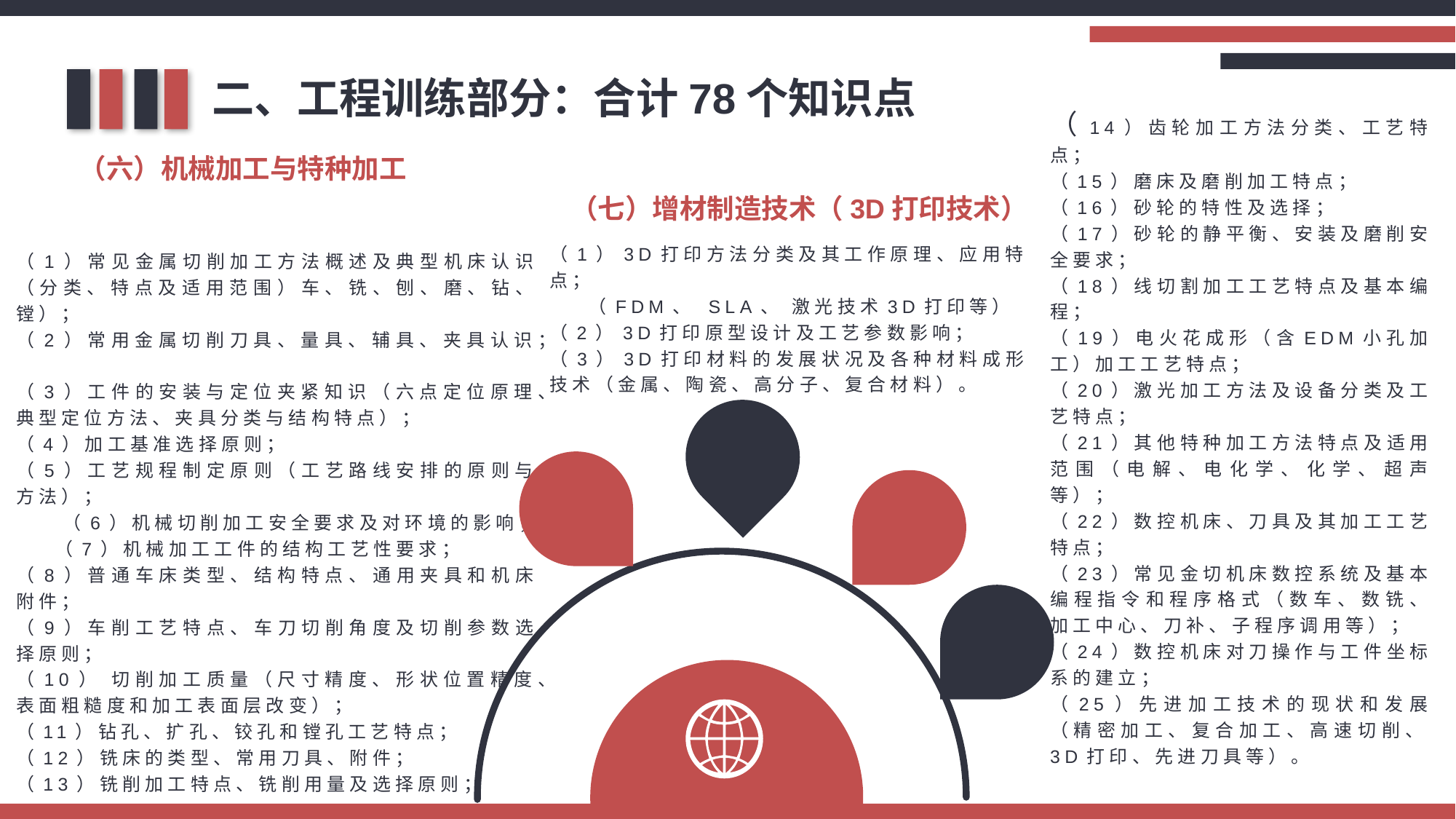

二、工程训练部分：合计78个知识点

（14）齿轮加工方法分类、工艺特点；
（15）磨床及磨削加工特点；
（16）砂轮的特性及选择；
（17）砂轮的静平衡、安装及磨削安全要求；
（18）线切割加工工艺特点及基本编程；
（19）电火花成形（含EDM小孔加工）加工工艺特点；
（20）激光加工方法及设备分类及工艺特点；
（21）其他特种加工方法特点及适用范围（电解、电化学、化学、超声等）；
（22）数控机床、刀具及其加工工艺特点；
（23）常见金切机床数控系统及基本编程指令和程序格式（数车、数铣、加工中心、刀补、子程序调用等）；
（24）数控机床对刀操作与工件坐标系的建立；
（25）先进加工技术的现状和发展（精密加工、复合加工、高速切削、3D打印、先进刀具等）。

（六）机械加工与特种加工
（1）常见金属切削加工方法概述及典型机床认识（分类、特点及适用范围）车、铣、刨、磨、钻、镗）；
（2）常用金属切削刀具、量具、辅具、夹具认识；
（3）工件的安装与定位夹紧知识（六点定位原理、典型定位方法、夹具分类与结构特点）；
（4）加工基准选择原则；
（5）工艺规程制定原则（工艺路线安排的原则与方法）；
     （6）机械切削加工安全要求及对环境的影响；
    （7）机械加工工件的结构工艺性要求；
（8）普通车床类型、结构特点、通用夹具和机床附件；
（9）车削工艺特点、车刀切削角度及切削参数选择原则；
（10） 切削加工质量（尺寸精度、形状位置精度、表面粗糙度和加工表面层改变）；
（11）钻孔、扩孔、铰孔和镗孔工艺特点；
（12）铣床的类型、常用刀具、附件；
（13）铣削加工特点、铣削用量及选择原则；

（七）增材制造技术（3D打印技术）
（1）3D打印方法分类及其工作原理、应用特点；
    （FDM、 SLA、 激光技术3D打印等）
（2）3D打印原型设计及工艺参数影响；
（3）3D打印材料的发展状况及各种材料成形技术（金属、陶瓷、高分子、复合材料）。